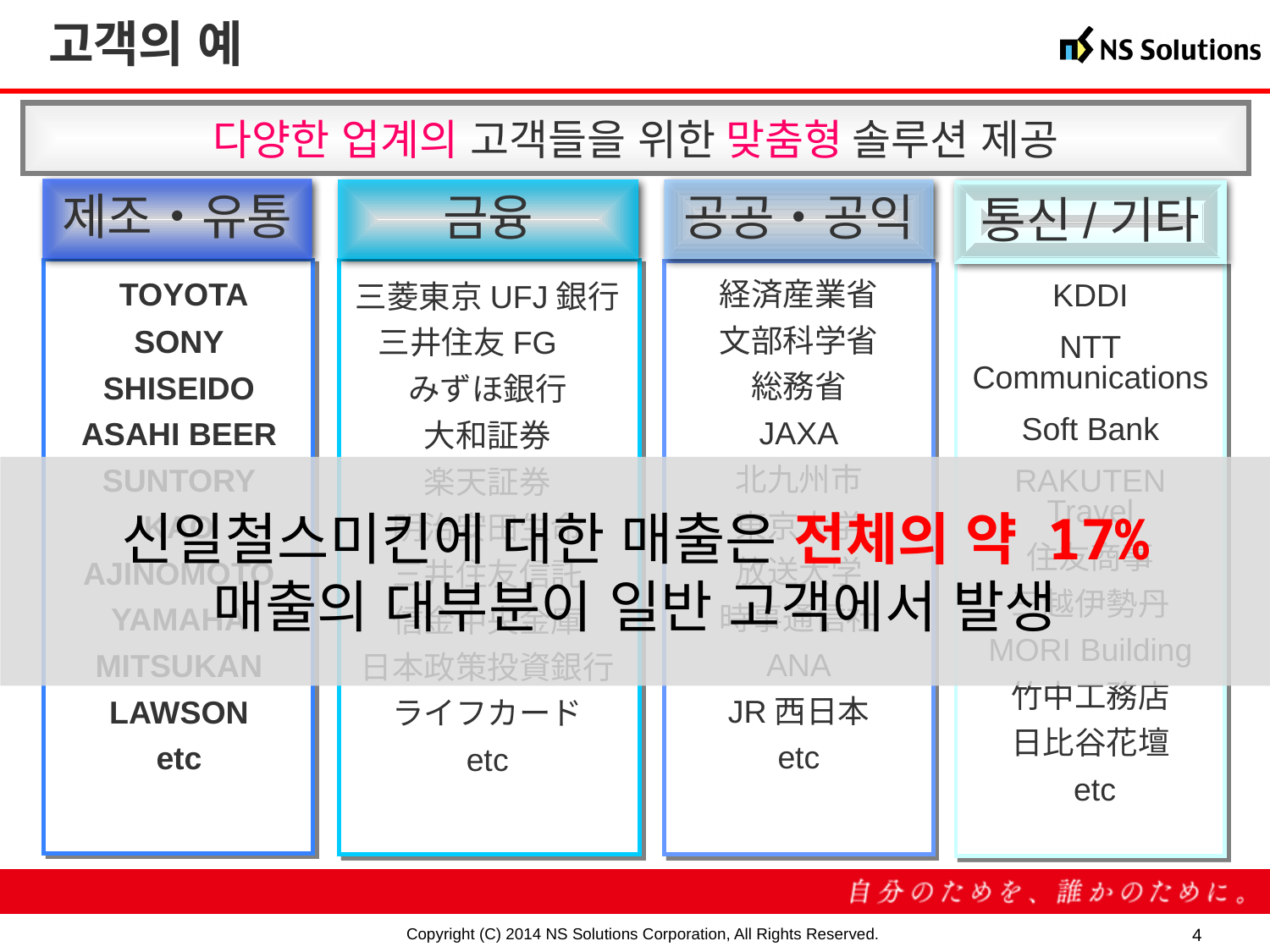

고객의 예
다양한 업계의 고객들을 위한 맞춤형 솔루션 제공
제조・유통
금융
공공・공익
통신/기타

 TOYOTA
SONY
SHISEIDO
ASAHI BEER
SUNTORY
KAO
AJINOMOTO
YAMAHA
MITSUKAN
LAWSON
etc
経済産業省
文部科学省
総務省
JAXA
北九州市
東京大学
放送大学
時事通信社
ANA
JR西日本
etc
KDDI
NTT
Communications
Soft Bank
RAKUTEN
Travel
住友商事
三越伊勢丹
MORI Building
竹中工務店
日比谷花壇
 etc
三菱東京UFJ銀行
三井住友FG
みずほ銀行
大和証券
楽天証券
明治安田生命
三井住友信託
信金中央金庫
日本政策投資銀行
ライフカード
etc
신일철스미킨에 대한 매출은 전체의 약 17%
매출의 대부분이 일반 고객에서 발생